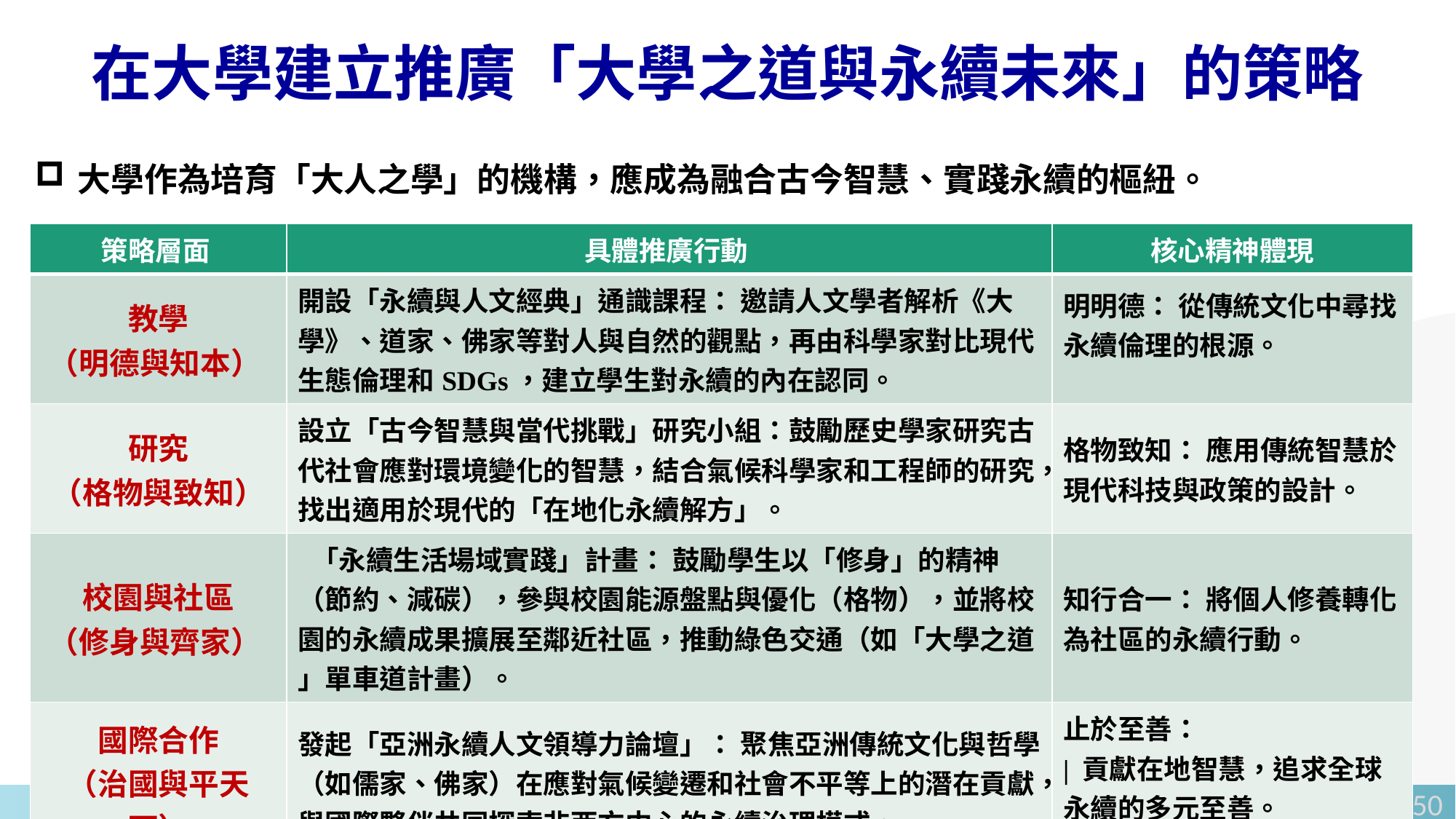

# 在大學建立推廣「大學之道與永續未來」的策略
大學作為培育「大人之學」的機構，應成為融合古今智慧、實踐永續的樞紐。
| 策略層面 | 具體推廣行動 | 核心精神體現 |
| --- | --- | --- |
| 教學 （明德與知本） | 開設「永續與人文經典」通識課程： 邀請人文學者解析《大學》、道家、佛家等對人與自然的觀點，再由科學家對比現代生態倫理和SDGs，建立學生對永續的內在認同。 | 明明德： 從傳統文化中尋找永續倫理的根源。 |
| 研究 （格物與致知） | 設立「古今智慧與當代挑戰」研究小組：鼓勵歷史學家研究古代社會應對環境變化的智慧，結合氣候科學家和工程師的研究，找出適用於現代的「在地化永續解方」。 | 格物致知： 應用傳統智慧於現代科技與政策的設計。 |
| 校園與社區 （修身與齊家） | 「永續生活場域實踐」計畫： 鼓勵學生以「修身」的精神（節約、減碳），參與校園能源盤點與優化（格物），並將校園的永續成果擴展至鄰近社區，推動綠色交通（如「大學之道 」單車道計畫）。 | 知行合一： 將個人修養轉化為社區的永續行動。 |
| 國際合作 （治國與平天下） | 發起「亞洲永續人文領導力論壇」： 聚焦亞洲傳統文化與哲學（如儒家、佛家）在應對氣候變遷和社會不平等上的潛在貢獻，與國際夥伴共同探索非西方中心的永續治理模式。 | 止於至善： | 貢獻在地智慧，追求全球永續的多元至善。 |
50